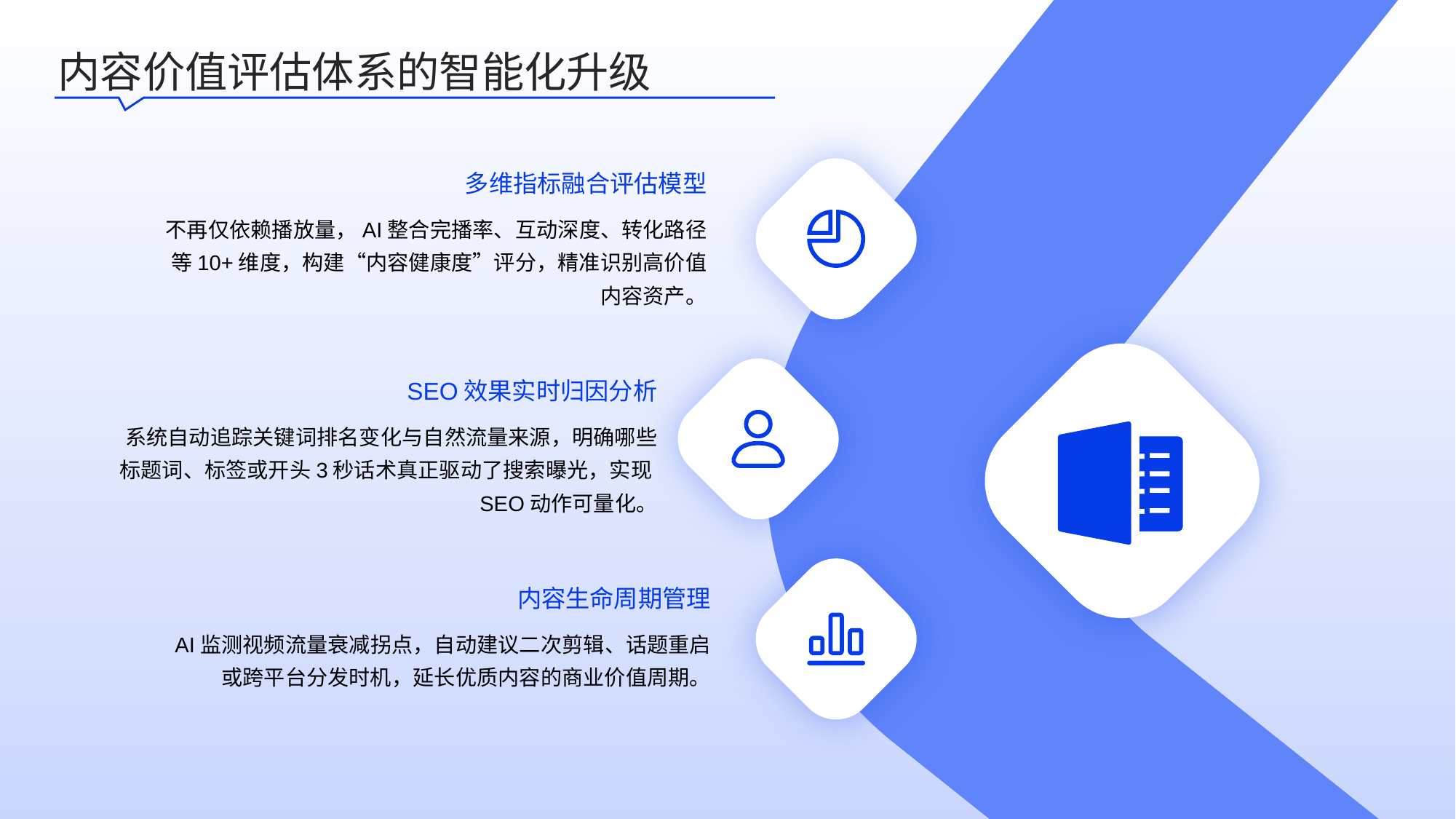

内容价值评估体系的智能化升级

多维指标融合评估模型

不再仅依赖播放量，AI整合完播率、互动深度、转化路径等10+维度，构建“内容健康度”评分，精准识别高价值内容资产。

SEO效果实时归因分析

系统自动追踪关键词排名变化与自然流量来源，明确哪些标题词、标签或开头3秒话术真正驱动了搜索曝光，实现SEO动作可量化。

内容生命周期管理

AI监测视频流量衰减拐点，自动建议二次剪辑、话题重启或跨平台分发时机，延长优质内容的商业价值周期。